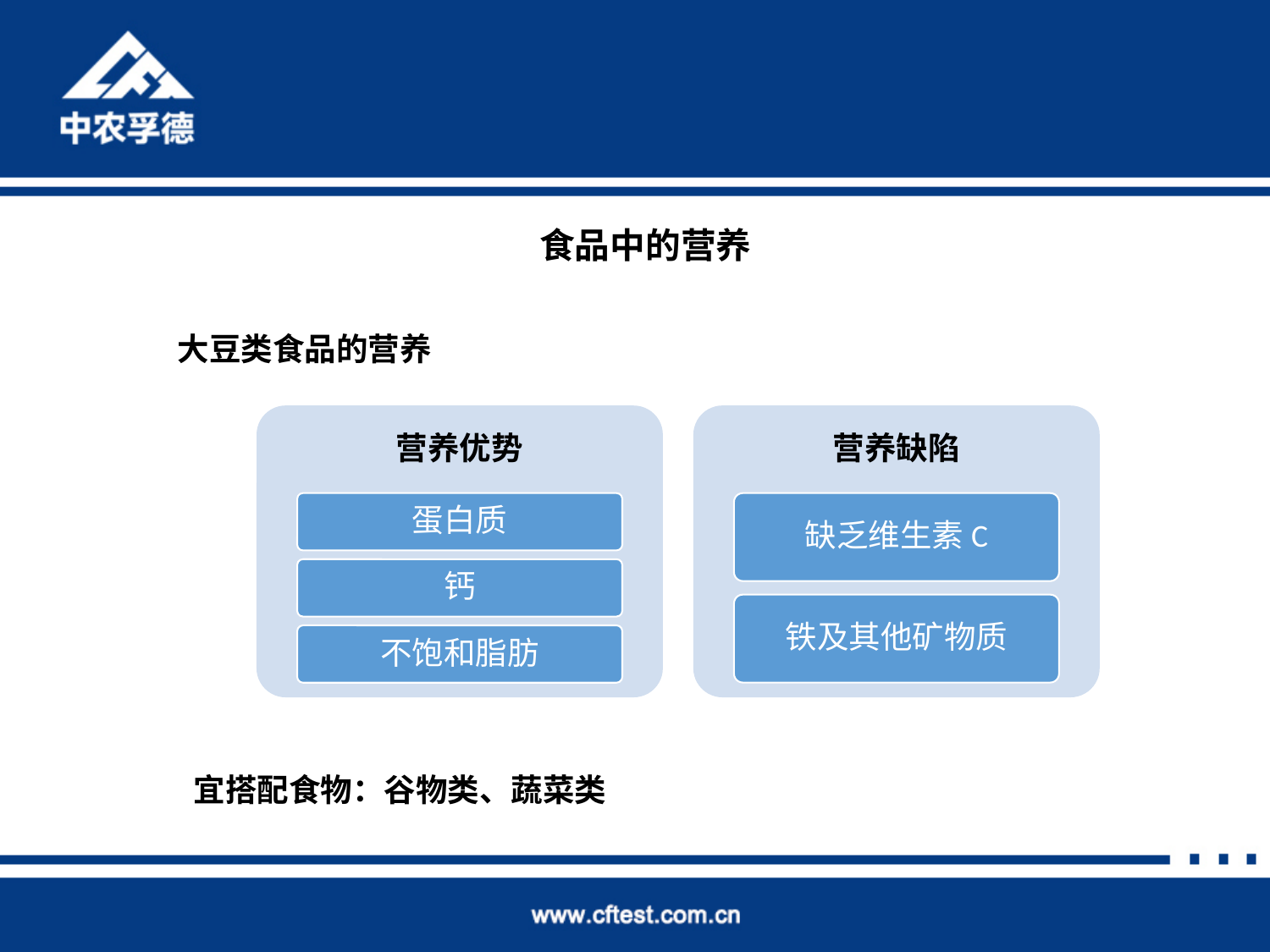

食品中的营养
大豆类食品的营养
营养优势
蛋白质
钙
不饱和脂肪
营养缺陷
缺乏维生素C
铁及其他矿物质
宜搭配食物：谷物类、蔬菜类